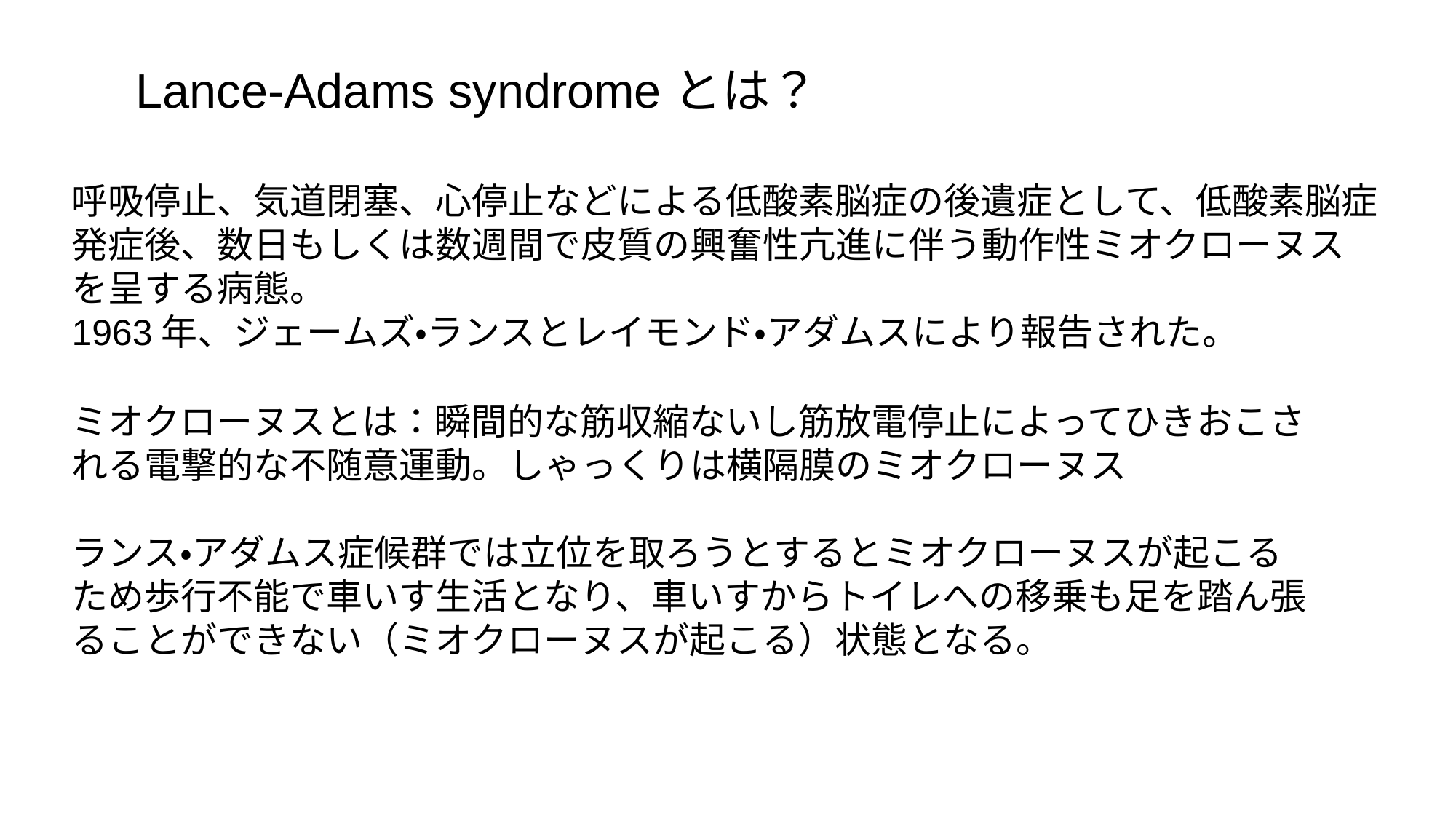

Lance-Adams syndromeとは？

呼吸停止、気道閉塞、心停止などによる低酸素脳症の後遺症として、低酸素脳症発症後、数日もしくは数週間で皮質の興奮性亢進に伴う動作性ミオクローヌスを呈する病態。
1963年、ジェームズ・ランスとレイモンド・アダムスにより報告された。
ミオクローヌスとは：瞬間的な筋収縮ないし筋放電停止によってひきおこされる電撃的な不随意運動。しゃっくりは横隔膜のミオクローヌス

ランス・アダムス症候群では立位を取ろうとするとミオクローヌスが起こるため歩行不能で車いす生活となり、車いすからトイレへの移乗も足を踏ん張ることができない（ミオクローヌスが起こる）状態となる。